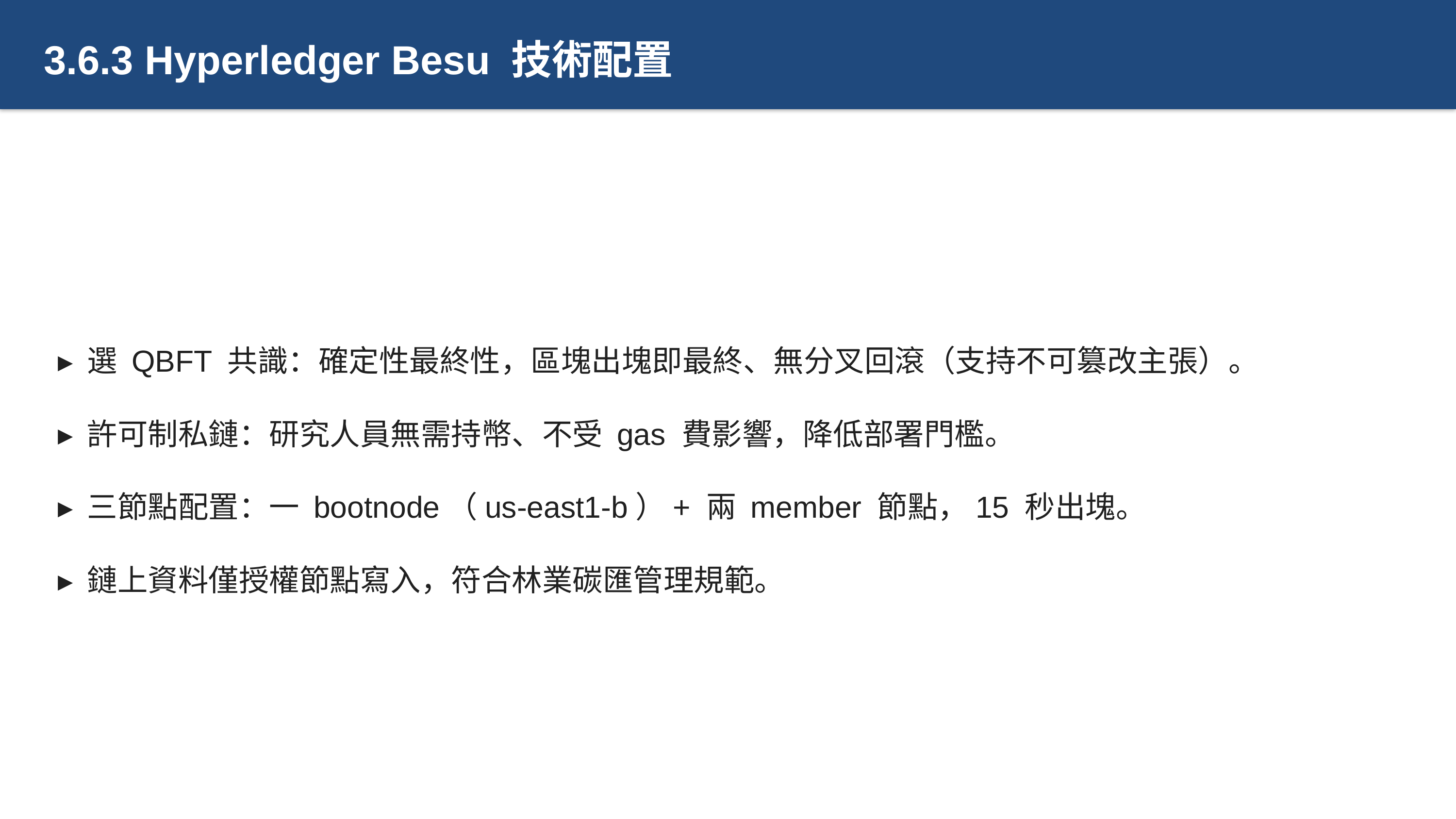

3.6.3 Hyperledger Besu 技術配置
▸ 選 QBFT 共識：確定性最終性，區塊出塊即最終、無分叉回滾（支持不可篡改主張）。
▸ 許可制私鏈：研究人員無需持幣、不受 gas 費影響，降低部署門檻。
▸ 三節點配置：一 bootnode（us-east1-b）+ 兩 member 節點，15 秒出塊。
▸ 鏈上資料僅授權節點寫入，符合林業碳匯管理規範。